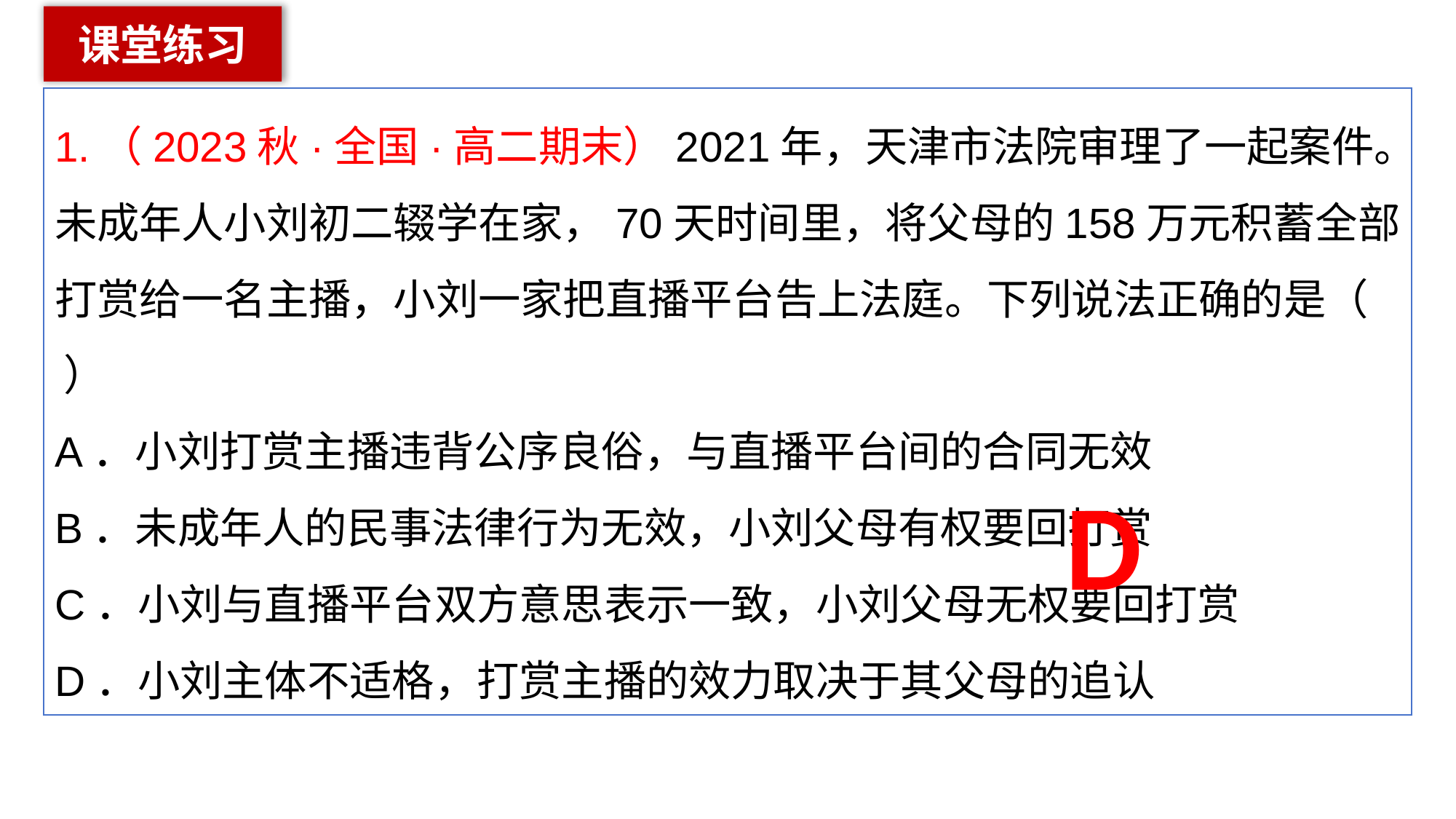

课堂练习
1.（2023秋·全国·高二期末）2021年，天津市法院审理了一起案件。未成年人小刘初二辍学在家，70天时间里，将父母的158万元积蓄全部打赏给一名主播，小刘一家把直播平台告上法庭。下列说法正确的是（   ）
A．小刘打赏主播违背公序良俗，与直播平台间的合同无效
B．未成年人的民事法律行为无效，小刘父母有权要回打赏
C．小刘与直播平台双方意思表示一致，小刘父母无权要回打赏
D．小刘主体不适格，打赏主播的效力取决于其父母的追认

D